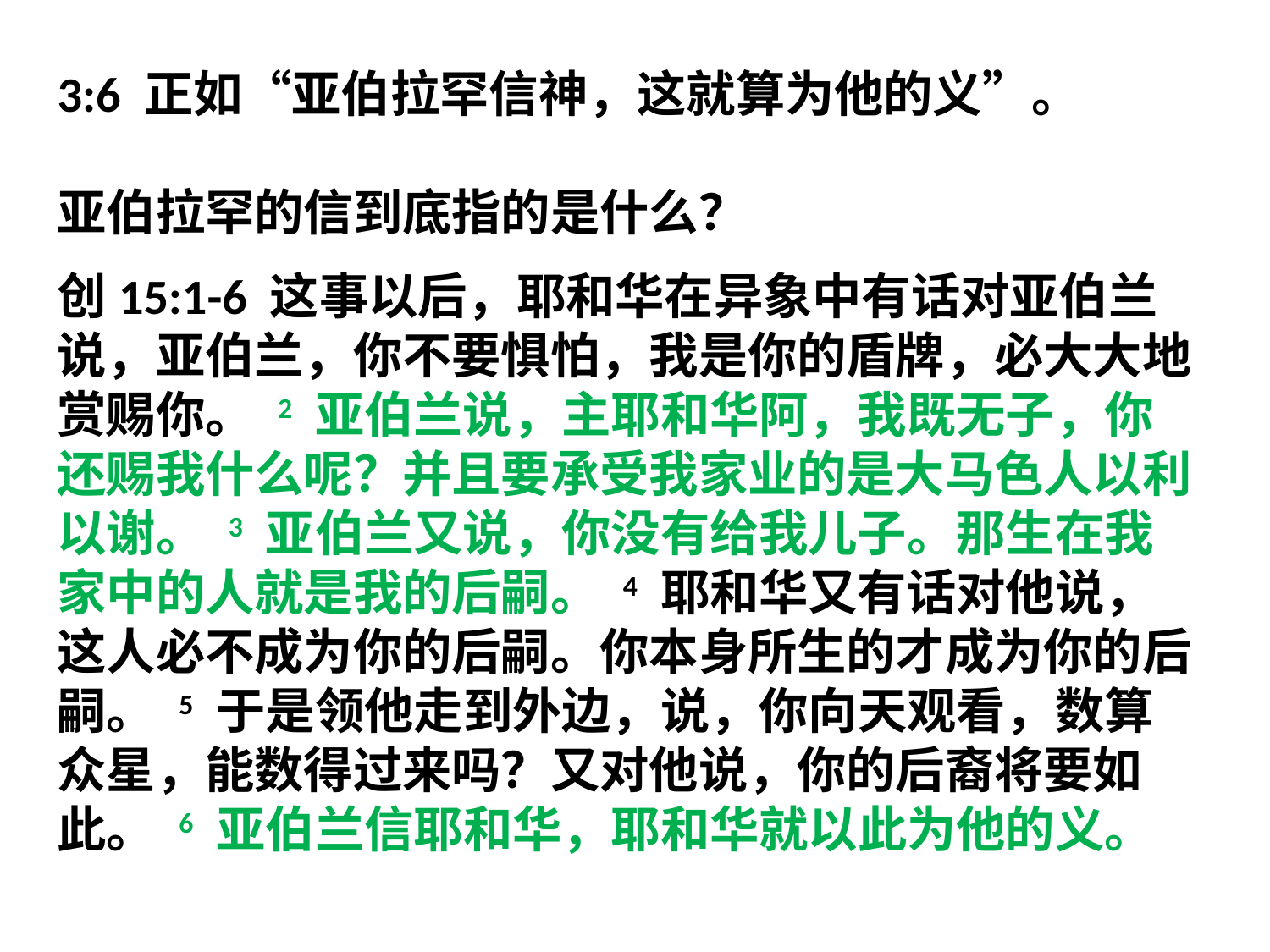

3:6 正如“亚伯拉罕信神，这就算为他的义”。

亚伯拉罕的信到底指的是什么？

创15:1-6 这事以后，耶和华在异象中有话对亚伯兰说，亚伯兰，你不要惧怕，我是你的盾牌，必大大地赏赐你。 2 亚伯兰说，主耶和华阿，我既无子，你还赐我什么呢？并且要承受我家业的是大马色人以利以谢。 3 亚伯兰又说，你没有给我儿子。那生在我家中的人就是我的后嗣。 4 耶和华又有话对他说，这人必不成为你的后嗣。你本身所生的才成为你的后嗣。 5 于是领他走到外边，说，你向天观看，数算众星，能数得过来吗？又对他说，你的后裔将要如此。 6 亚伯兰信耶和华，耶和华就以此为他的义。